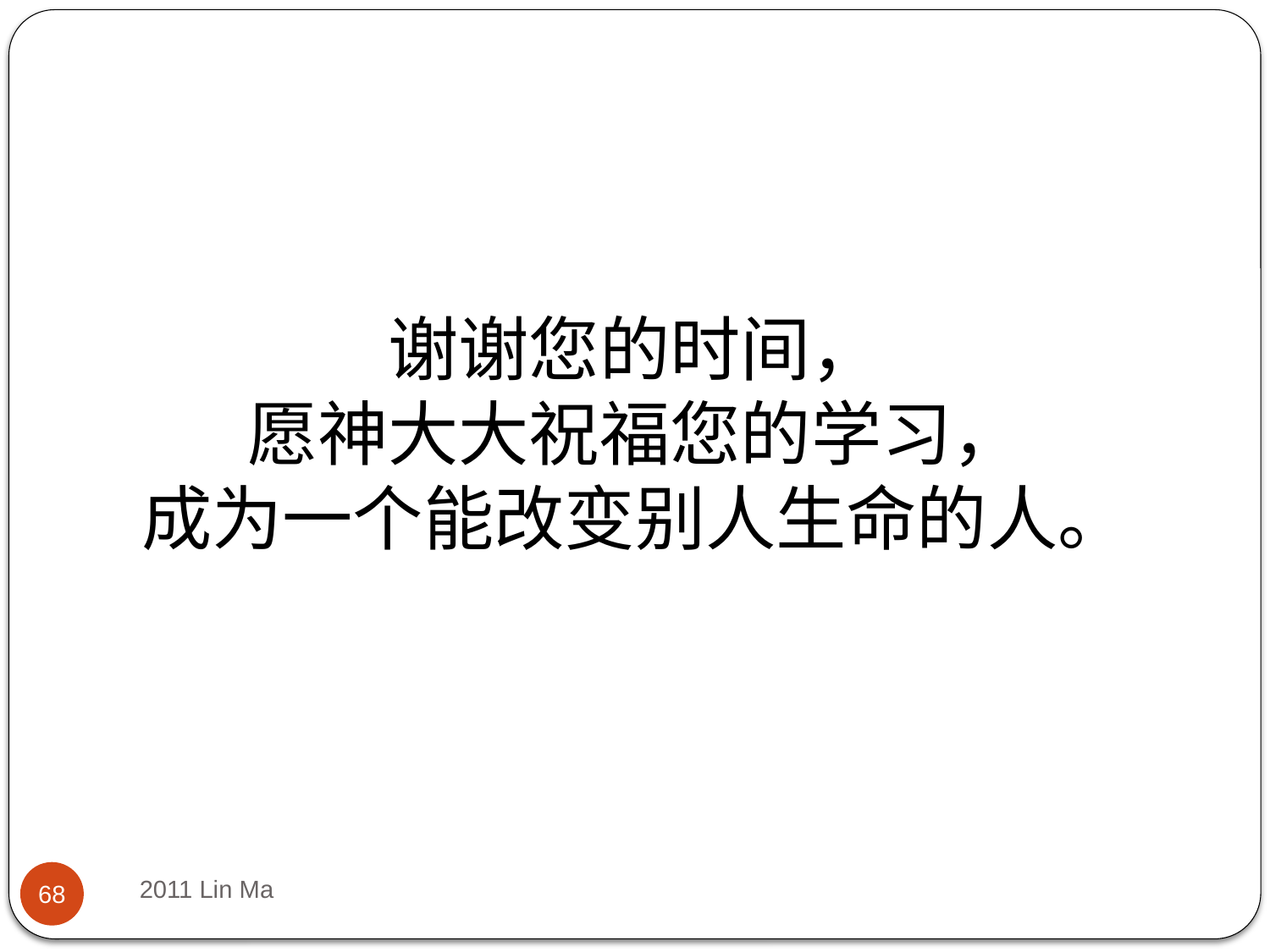

# 谢谢您的时间， 愿神大大祝福您的学习， 成为一个能改变别人生命的人。
2011 Lin Ma
68